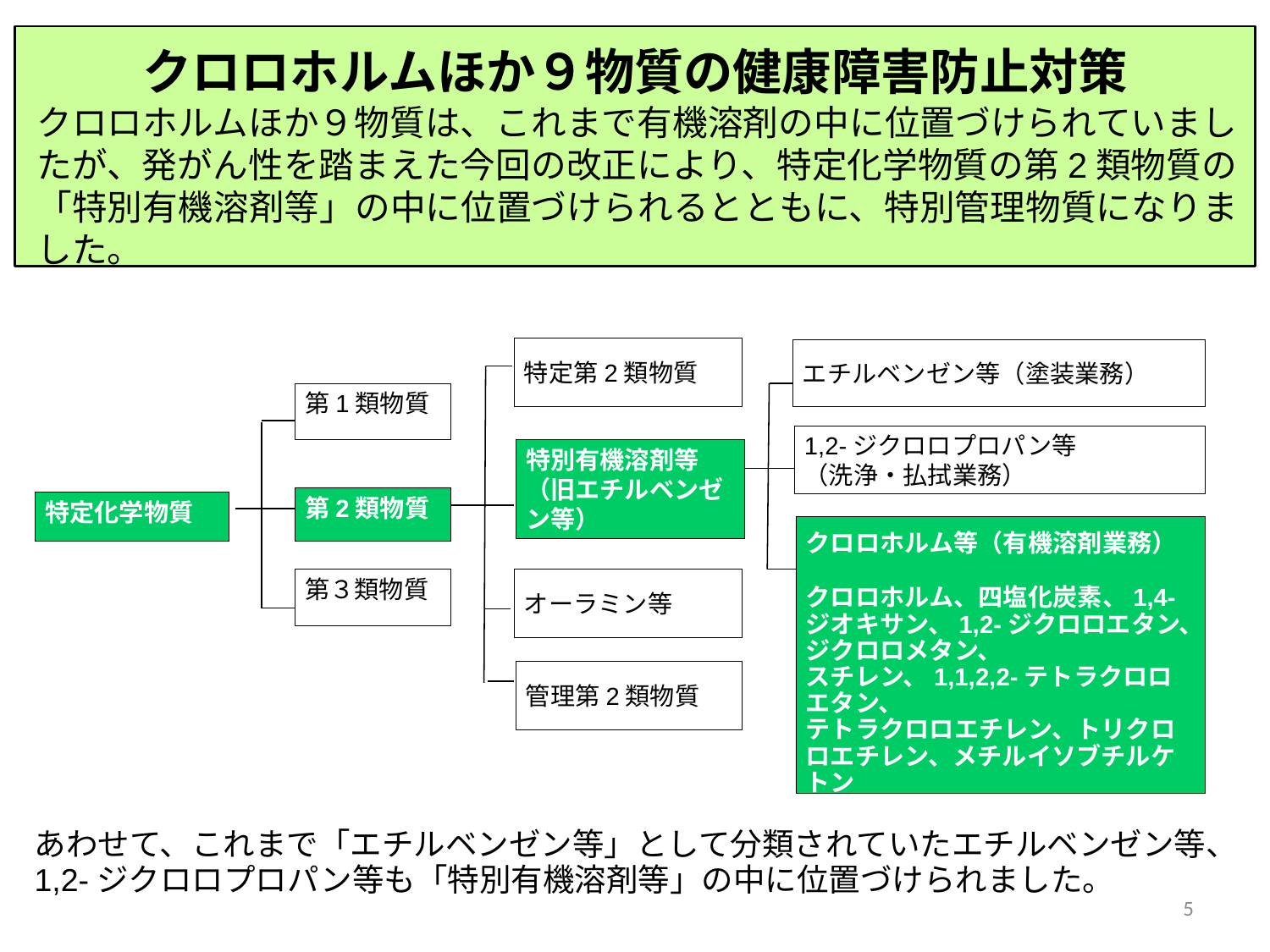

クロロホルムほか９物質の健康障害防止対策
クロロホルムほか９物質は、これまで有機溶剤の中に位置づけられていましたが、発がん性を踏まえた今回の改正により、特定化学物質の第2類物質の「特別有機溶剤等」の中に位置づけられるとともに、特別管理物質になりました。

特定第2類物質
エチルベンゼン等（塗装業務）
第1類物質
1,2-ジクロロプロパン等
（洗浄・払拭業務）
特別有機溶剤等
（旧エチルベンゼン等）
第2類物質
特定化学物質

クロロホルム等（有機溶剤業務）

クロロホルム、四塩化炭素、1,4-ジオキサン、1,2-ジクロロエタン、ジクロロメタン、
スチレン、1,1,2,2-テトラクロロエタン、
テトラクロロエチレン、トリクロロエチレン、メチルイソブチルケトン

オーラミン等
第３類物質
管理第2類物質
あわせて、これまで「エチルベンゼン等」として分類されていたエチルベンゼン等、
1,2-ジクロロプロパン等も「特別有機溶剤等」の中に位置づけられました。
5